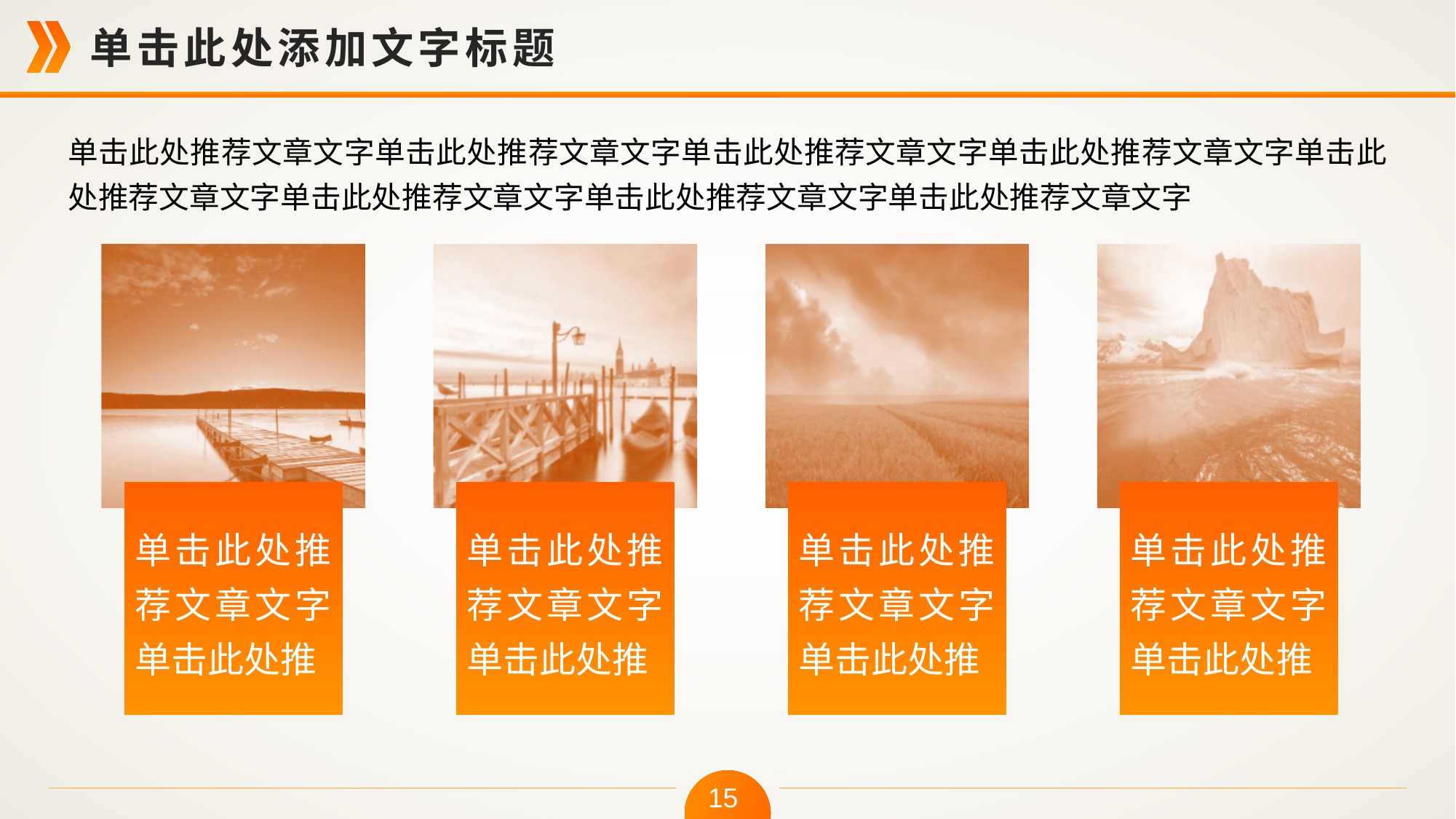

单击此处推荐文章文字单击此处推荐文章文字单击此处推荐文章文字单击此处推荐文章文字单击此处推荐文章文字单击此处推荐文章文字单击此处推荐文章文字单击此处推荐文章文字

单击此处推荐文章文字单击此处推
单击此处推荐文章文字单击此处推
单击此处推荐文章文字单击此处推
单击此处推荐文章文字单击此处推